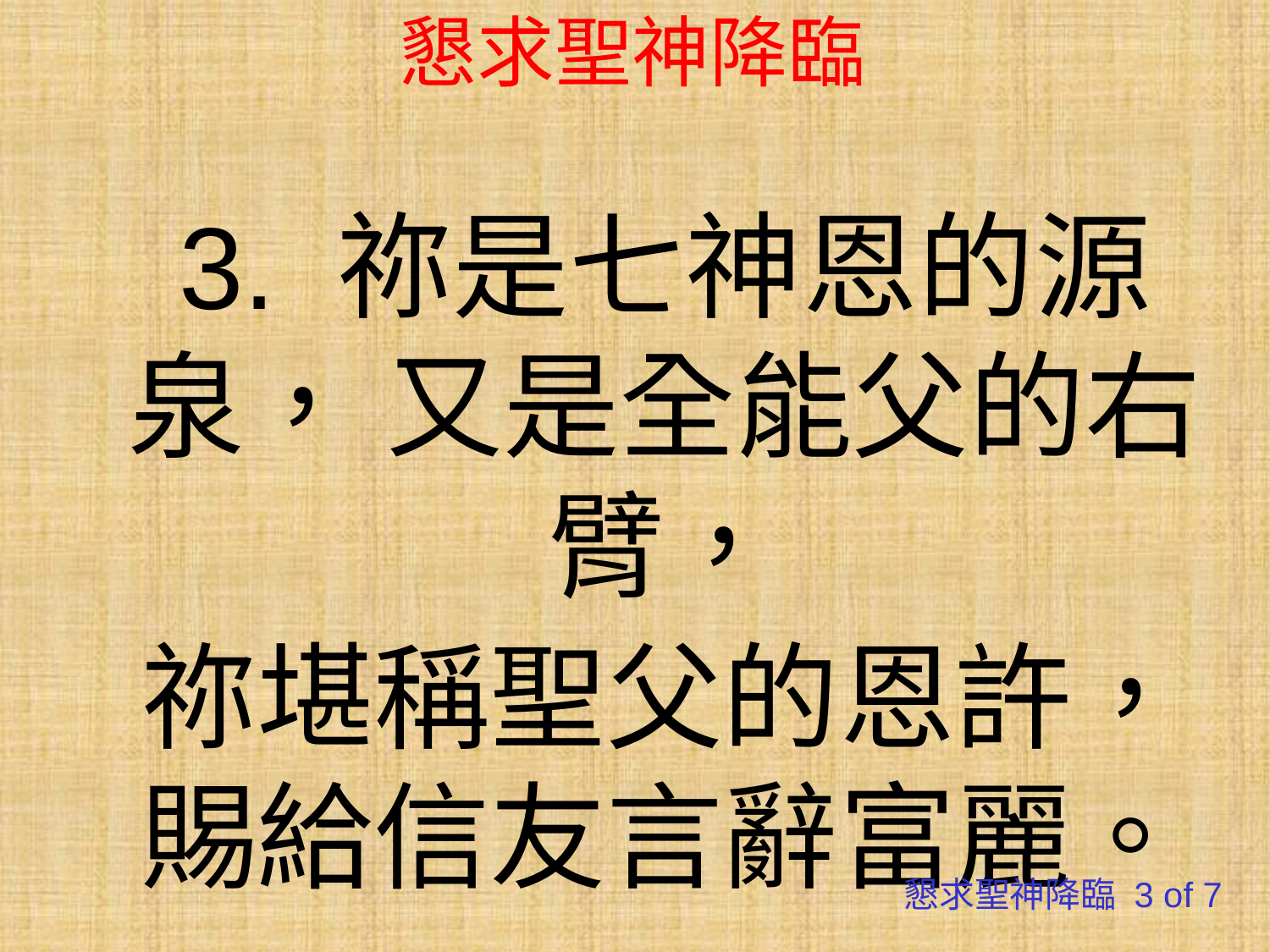

# 懇求聖神降臨
3. 祢是七神恩的源泉， 又是全能父的右臂，
祢堪稱聖父的恩許， 賜給信友言辭富麗。
懇求聖神降臨 3 of 7